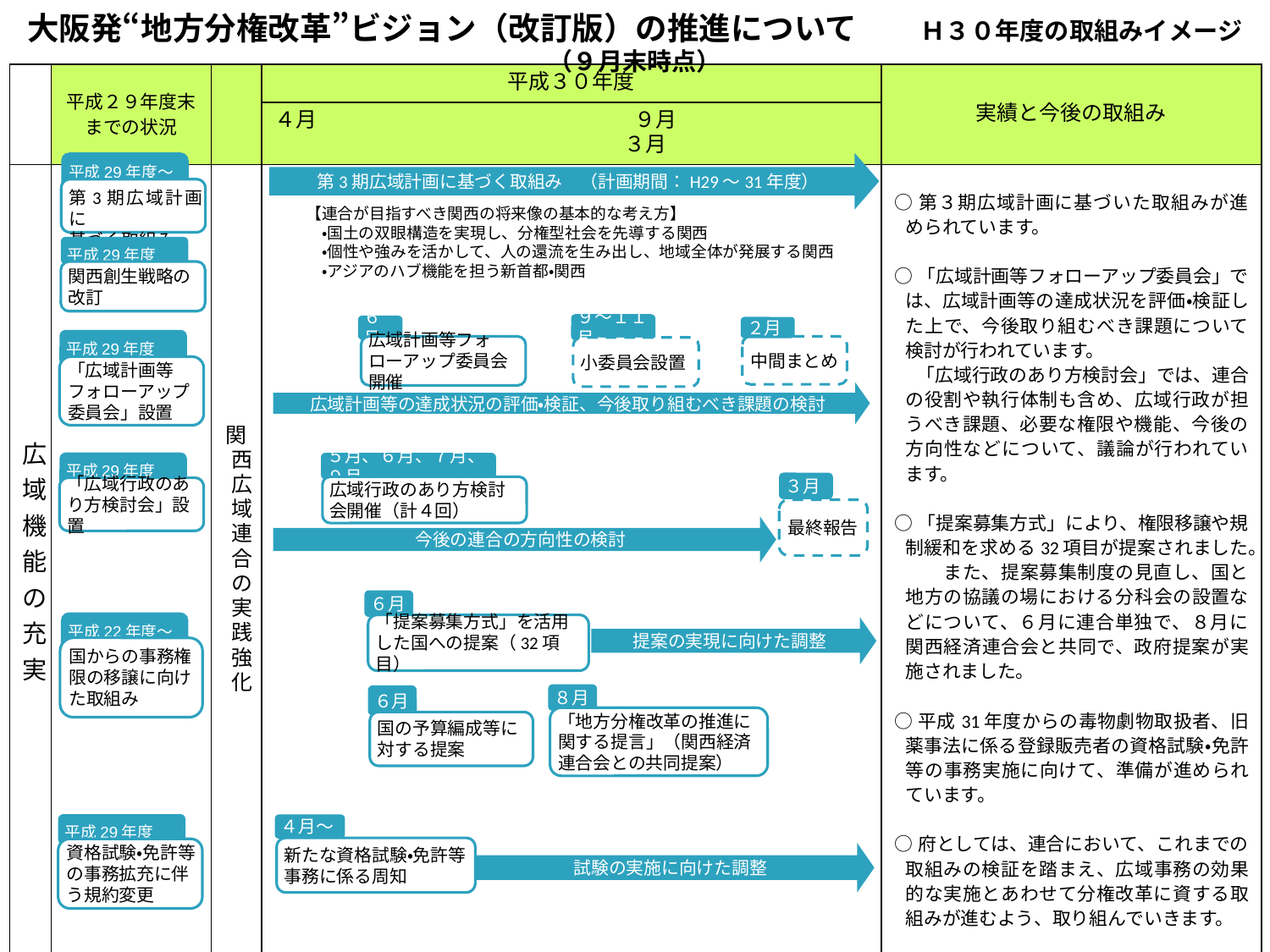

大阪発“地方分権改革”ビジョン（改訂版）の推進について　　Ｈ３０年度の取組みイメージ（９月末時点）
|  | 平成２９年度末 までの状況 |  | 平成３０年度 | 実績と今後の取組み |
| --- | --- | --- | --- | --- |
|  |  |  | ４月　　　　　　　　　　　　　　　９月　　　　　　　　　　　　　　　　３月 |  |
| 広域機能の充実 |  | 関西広域連合の実践強化 |  | ○第３期広域計画に基づいた取組みが進められています。 ○「広域計画等フォローアップ委員会」では、広域計画等の達成状況を評価・検証した上で、今後取り組むべき課題について検討が行われています。 　 「広域行政のあり方検討会」では、連合の役割や執行体制も含め、広域行政が担うべき課題、必要な権限や機能、今後の方向性などについて、議論が行われています。 ○「提案募集方式」により、権限移譲や規制緩和を求める32項目が提案されました。　　また、提案募集制度の見直し、国と地方の協議の場における分科会の設置などについて、６月に連合単独で、８月に関西経済連合会と共同で、政府提案が実施されました。 　　 ○平成31年度からの毒物劇物取扱者、旧薬事法に係る登録販売者の資格試験・免許等の事務実施に向けて、準備が進められています。 ○府としては、連合において、これまでの取組みの検証を踏まえ、広域事務の効果的な実施とあわせて分権改革に資する取組みが進むよう、取り組んでいきます。 |
平成29年度～
第3期広域計画に
基づく取組み
第3期広域計画に基づく取組み　（計画期間：H29～31年度）
【連合が目指すべき関西の将来像の基本的な考え方】
　・国土の双眼構造を実現し、分権型社会を先導する関西
　・個性や強みを活かして、人の還流を生み出し、地域全体が発展する関西
　・アジアのハブ機能を担う新首都・関西
平成29年度
関西創生戦略の改訂
９～１１月
小委員会設置
６月
広域計画等フォローアップ委員会 開催
中間まとめ
広域計画等の達成状況の評価・検証、今後取り組むべき課題の検討
２月
平成29年度
「広域計画等フォローアップ委員会」設置
平成29年度
「広域行政のあり方検討会」設置
５月、６月、７月、９月
広域行政のあり方検討会開催（計４回）
３月
最終報告
今後の連合の方向性の検討
６月
「提案募集方式」を活用した国への提案（32項目）
提案の実現に向けた調整
平成22年度～
国からの事務権限の移譲に向けた取組み
８月
「地方分権改革の推進に関する提言」（関西経済連合会との共同提案）
６月
国の予算編成等に対する提案
平成29年度
資格試験・免許等の事務拡充に伴う規約変更
４月～
新たな資格試験・免許等事務に係る周知
試験の実施に向けた調整